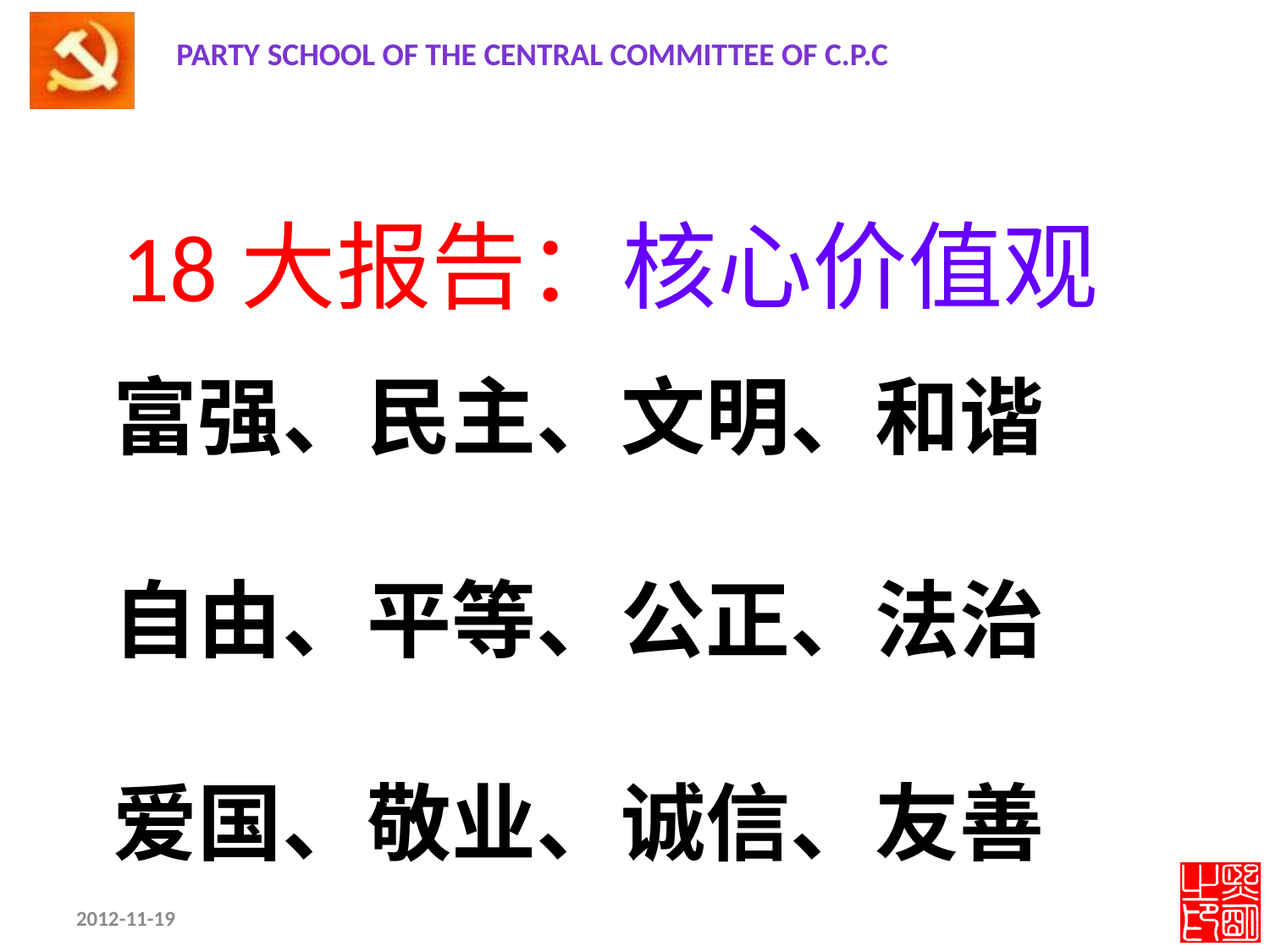

18大报告：核心价值观
# 富强、民主、文明、和谐 自由、平等、公正、法治 爱国、敬业、诚信、友善
2012-11-19